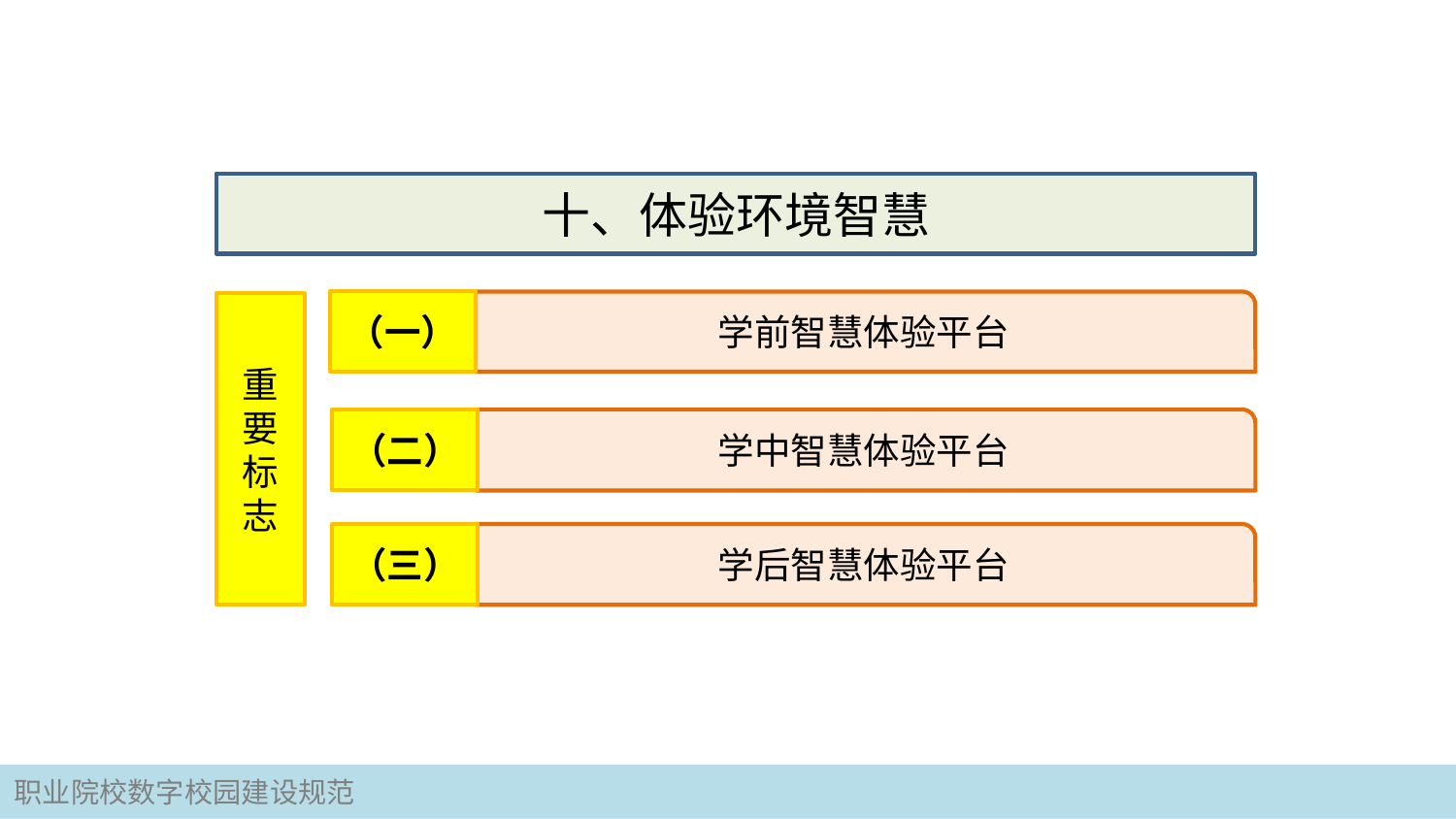

十、体验环境智慧
（一）
学前智慧体验平台
重要标志
学中智慧体验平台
（二）
（三）
学后智慧体验平台
职业院校数字校园建设规范